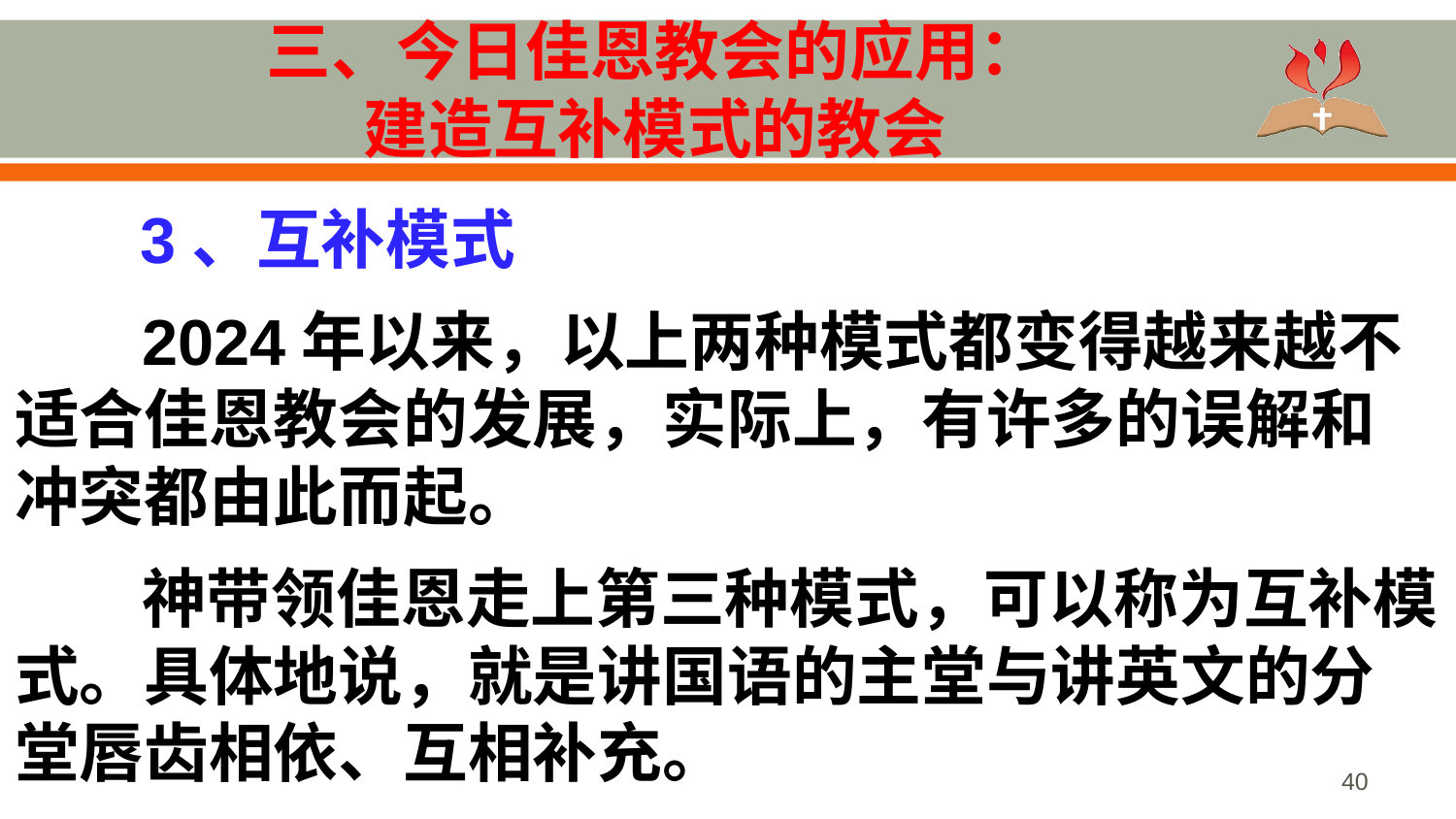

# 三、今日佳恩教会的应用： 建造互补模式的教会
       3、互补模式
2024年以来，以上两种模式都变得越来越不适合佳恩教会的发展，实际上，有许多的误解和冲突都由此而起。
神带领佳恩走上第三种模式，可以称为互补模式。具体地说，就是讲国语的主堂与讲英文的分堂唇齿相依、互相补充。

40